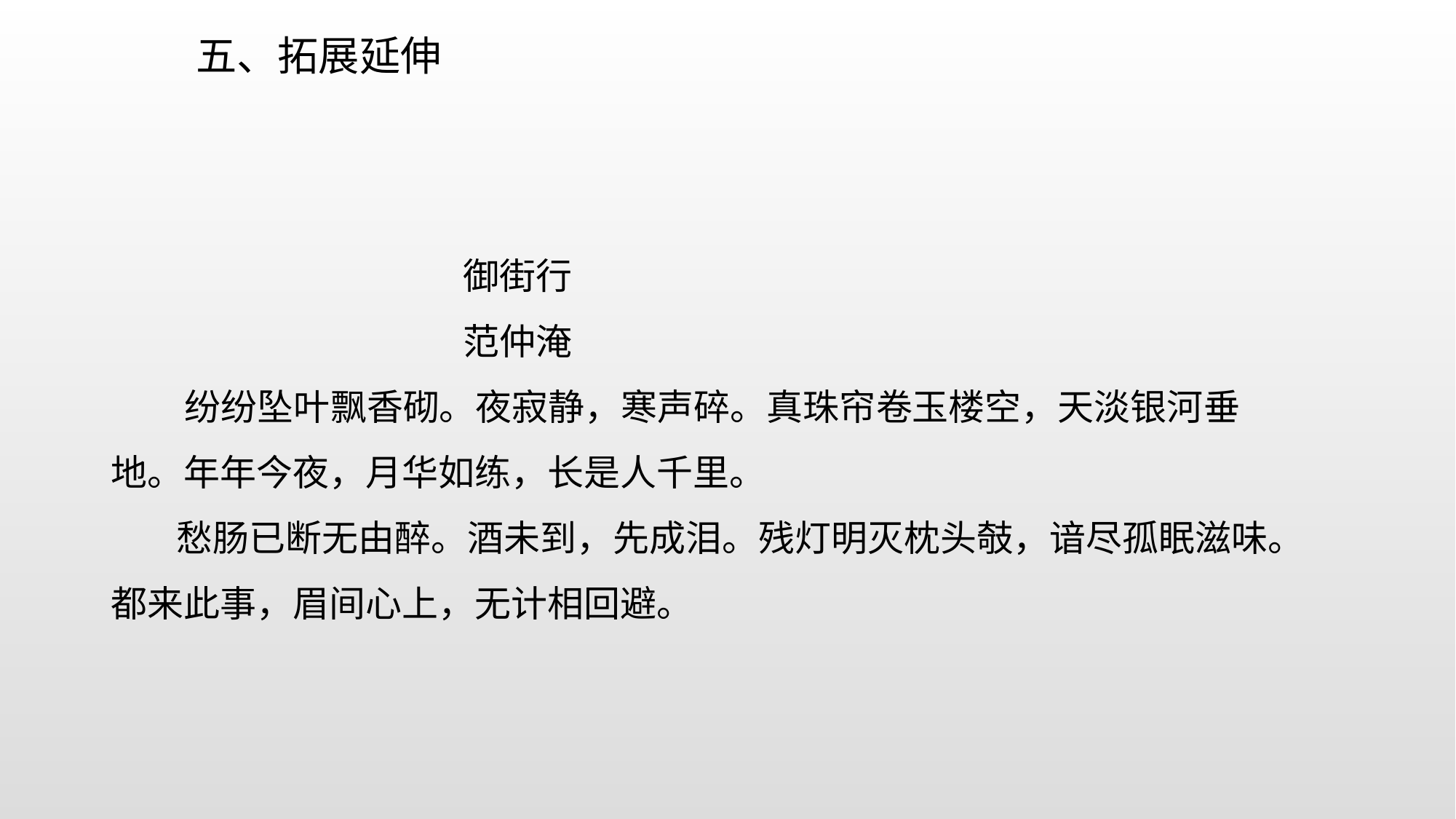

五、拓展延伸

                                          御街行
                                          范仲淹
        纷纷坠叶飘香砌。夜寂静，寒声碎。真珠帘卷玉楼空，天淡银河垂地。年年今夜，月华如练，长是人千里。
       愁肠已断无由醉。酒未到，先成泪。残灯明灭枕头攲，谙尽孤眠滋味。都来此事，眉间心上，无计相回避。